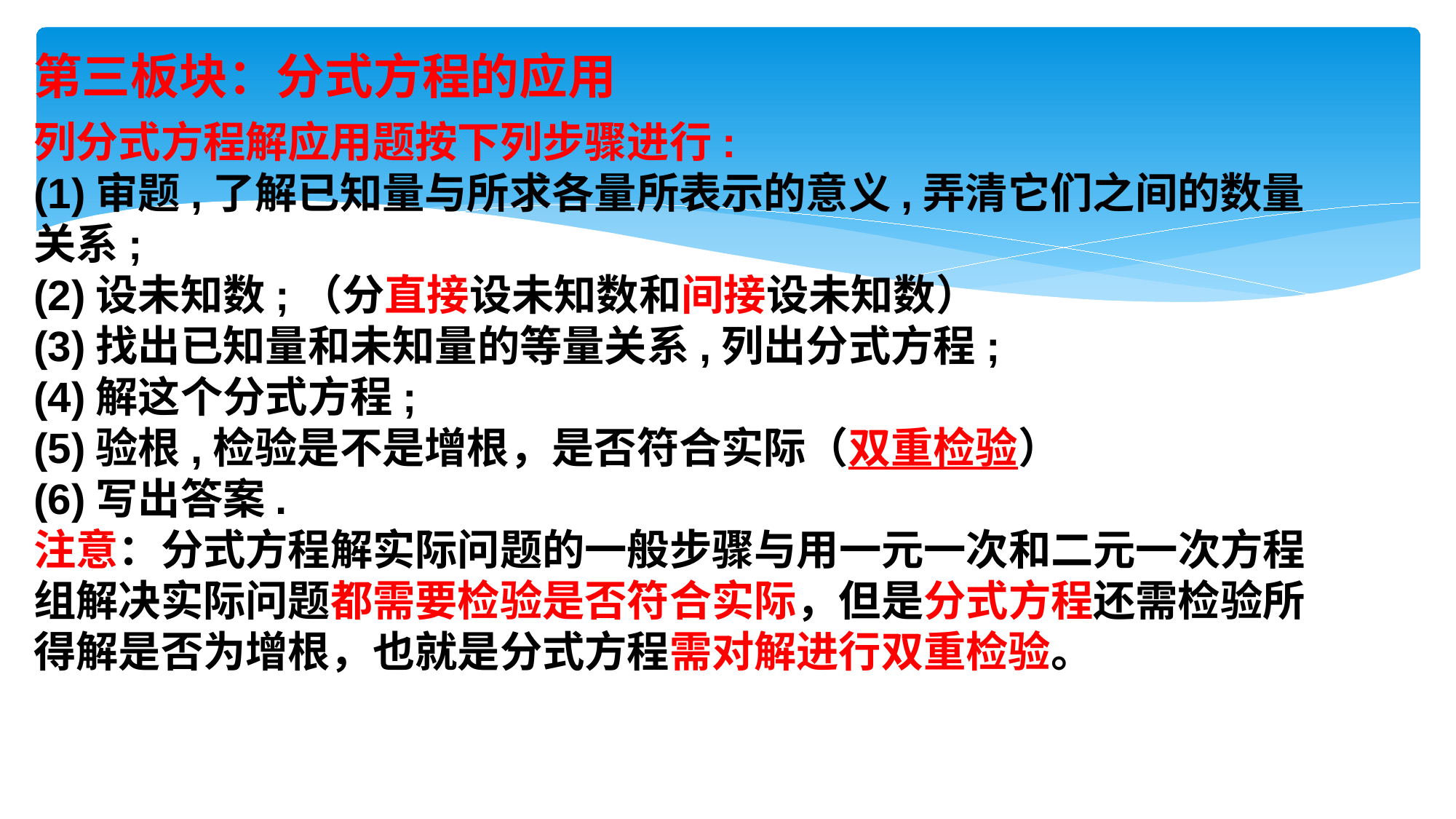

#
第三板块：分式方程的应用
列分式方程解应用题按下列步骤进行:
(1)审题,了解已知量与所求各量所表示的意义,弄清它们之间的数量关系;
(2)设未知数;（分直接设未知数和间接设未知数）
(3)找出已知量和未知量的等量关系,列出分式方程;
(4)解这个分式方程;
(5)验根,检验是不是增根，是否符合实际（双重检验）
(6)写出答案.
注意：分式方程解实际问题的一般步骤与用一元一次和二元一次方程组解决实际问题都需要检验是否符合实际，但是分式方程还需检验所得解是否为增根，也就是分式方程需对解进行双重检验。